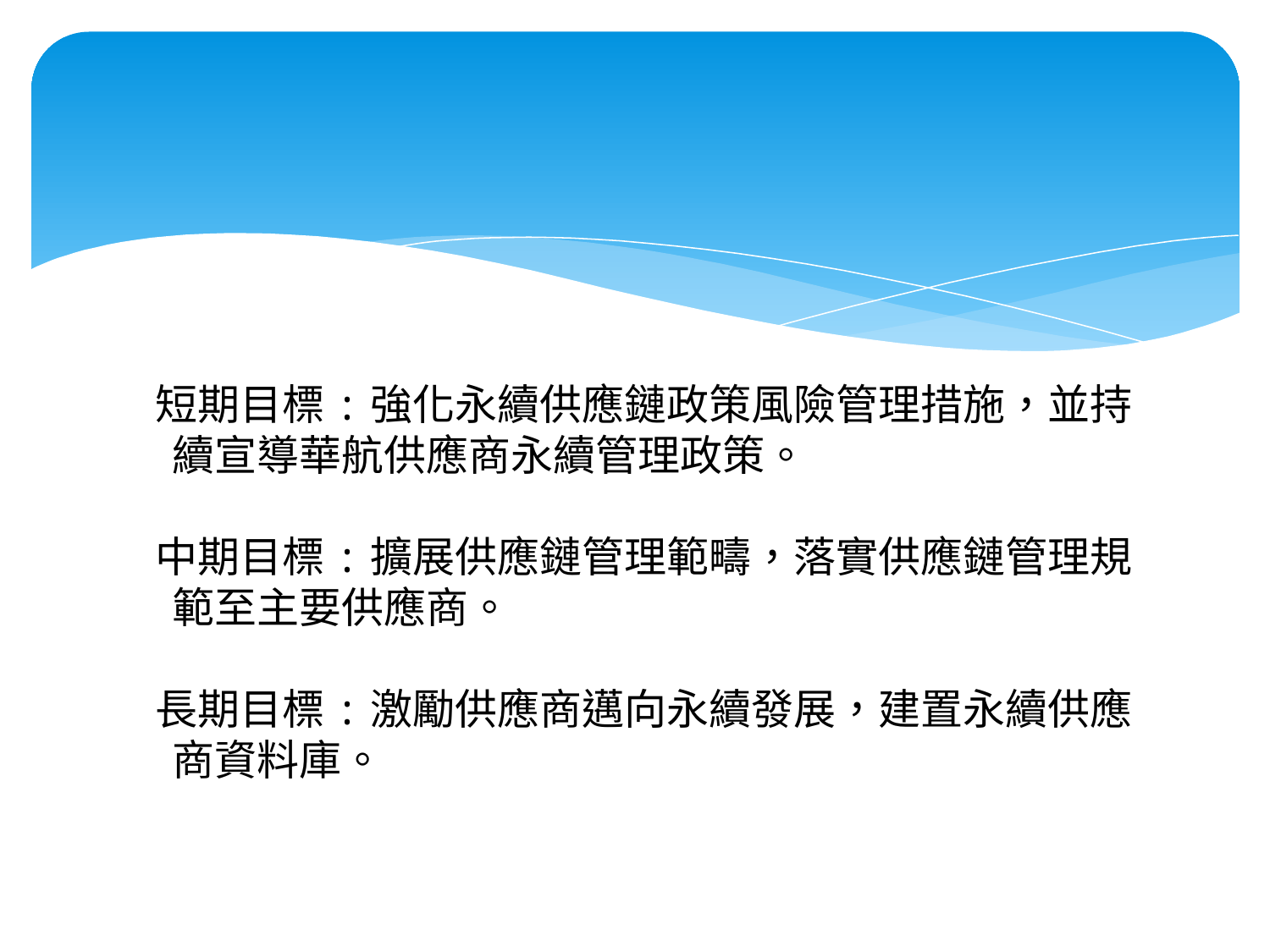

短期目標:強化永續供應鏈政策風險管理措施，並持續宣導華航供應商永續管理政策。

中期目標:擴展供應鏈管理範疇，落實供應鏈管理規範至主要供應商。

長期目標:激勵供應商邁向永續發展，建置永續供應商資料庫。